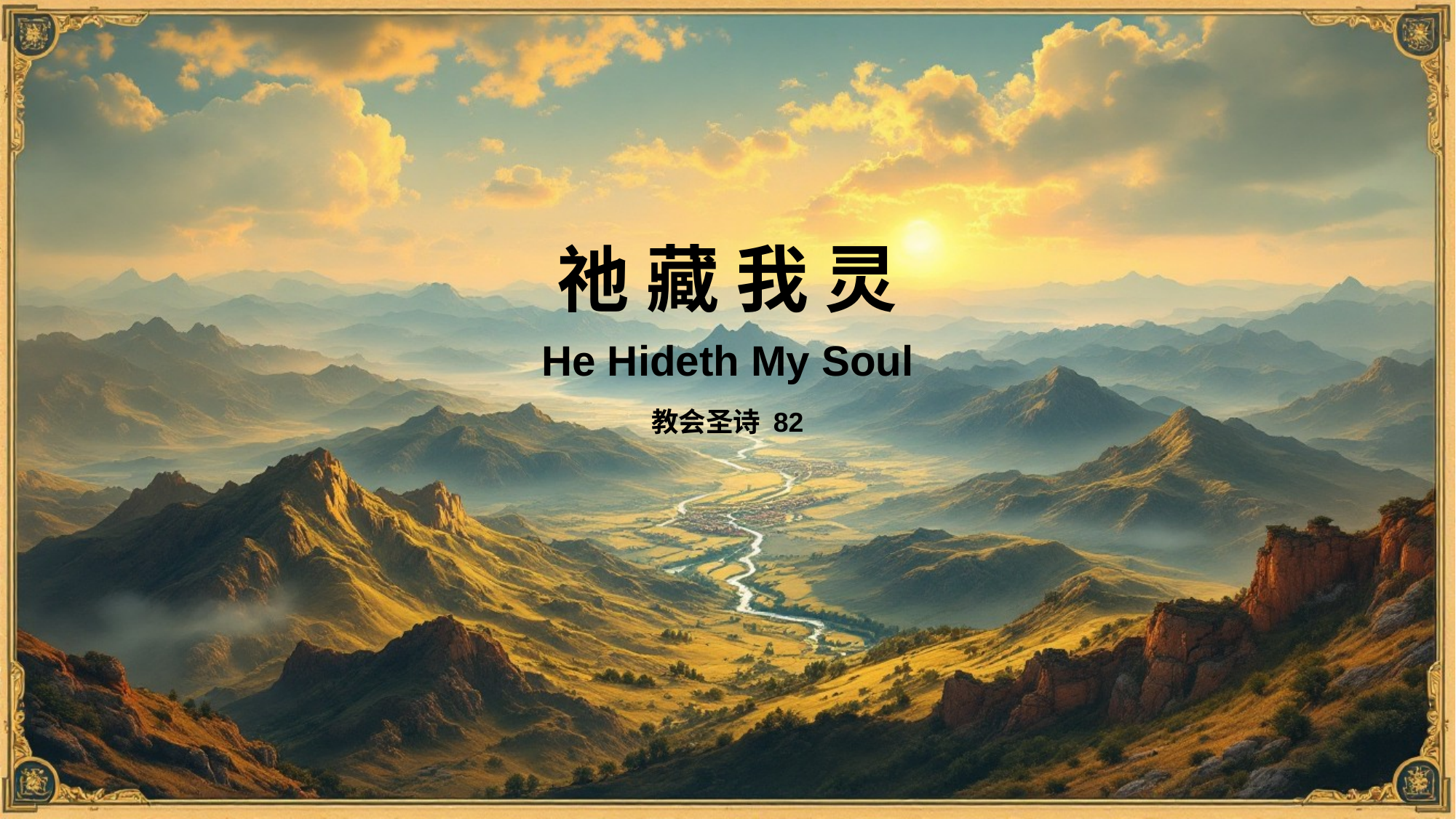

祂 藏 我 灵
He Hideth My Soul
教会圣诗 82